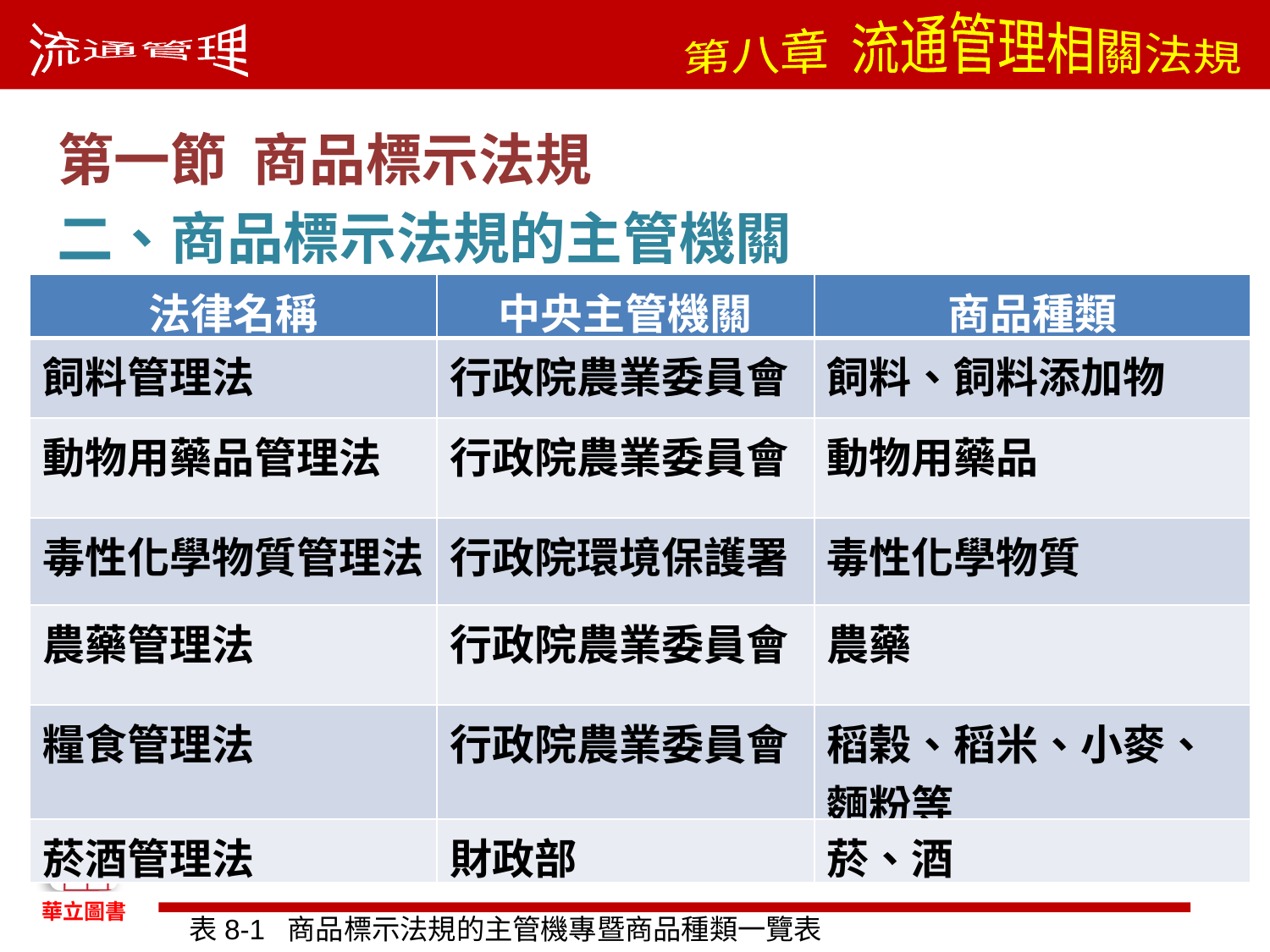

第一節  商品標示法規
二、商品標示法規的主管機關

| 法律名稱 | 中央主管機關 | 商品種類 |
| --- | --- | --- |
| 飼料管理法 | 行政院農業委員會 | 飼料、飼料添加物 |
| 動物用藥品管理法 | 行政院農業委員會 | 動物用藥品 |
| 毒性化學物質管理法 | 行政院環境保護署 | 毒性化學物質 |
| 農藥管理法 | 行政院農業委員會 | 農藥 |
| 糧食管理法 | 行政院農業委員會 | 稻榖、稻米、小麥、麵粉等 |
| 菸酒管理法 | 財政部 | 菸、酒 |
表8-1  商品標示法規的主管機專暨商品種類一覽表